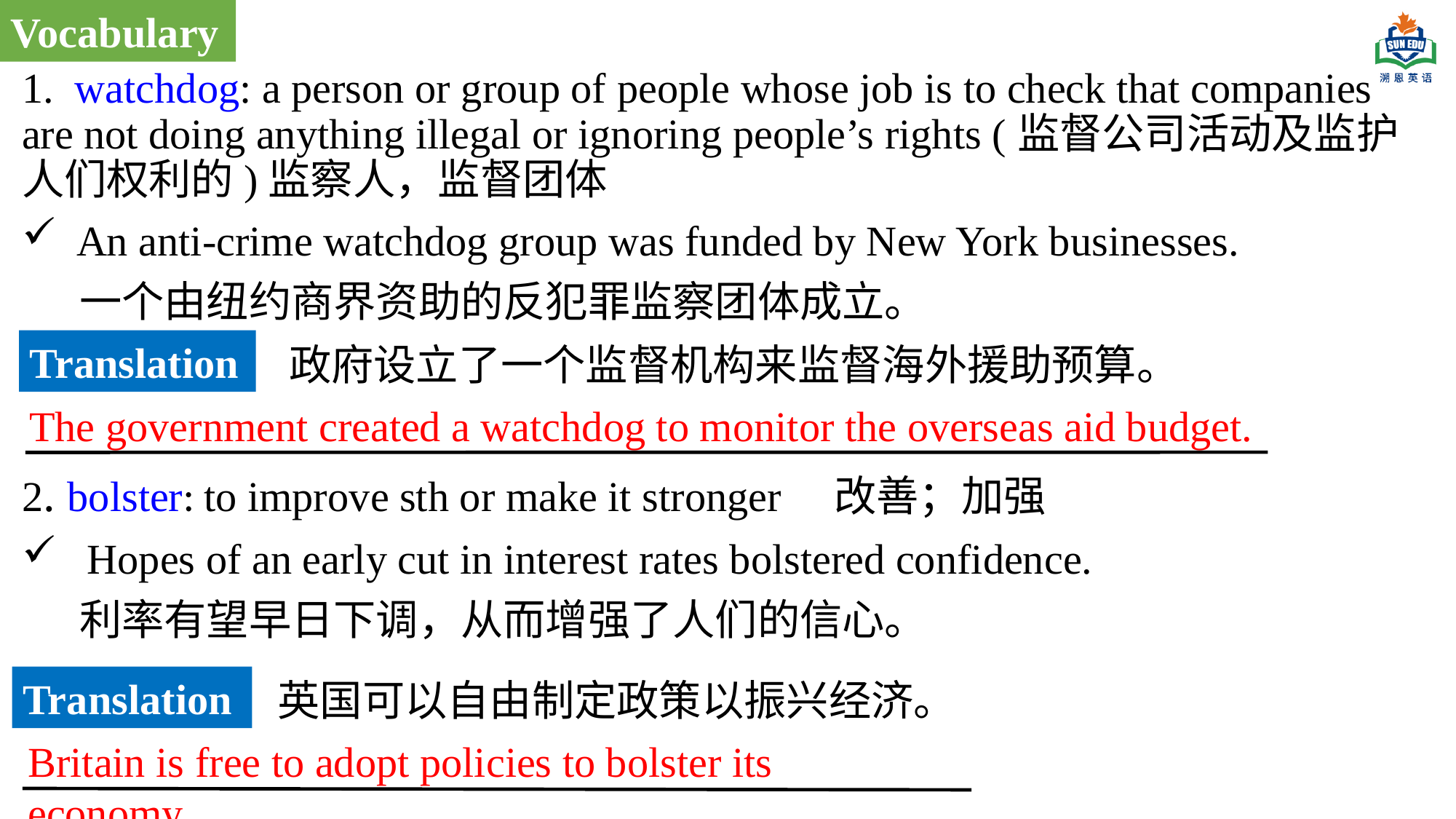

Vocabulary
1.  watchdog: a person or group of people whose job is to check that companies are not doing anything illegal or ignoring people’s rights (监督公司活动及监护人们权利的)监察人，监督团体
An anti-crime watchdog group was funded by New York businesses.
     一个由纽约商界资助的反犯罪监察团体成立。

2. bolster: to improve sth or make it stronger    改善；加强
 Hopes of an early cut in interest rates bolstered confidence.
     利率有望早日下调，从而增强了人们的信心。
Translation
政府设立了一个监督机构来监督海外援助预算。
The government created a watchdog to monitor the overseas aid budget.
Translation
英国可以自由制定政策以振兴经济。
Britain is free to adopt policies to bolster its economy.